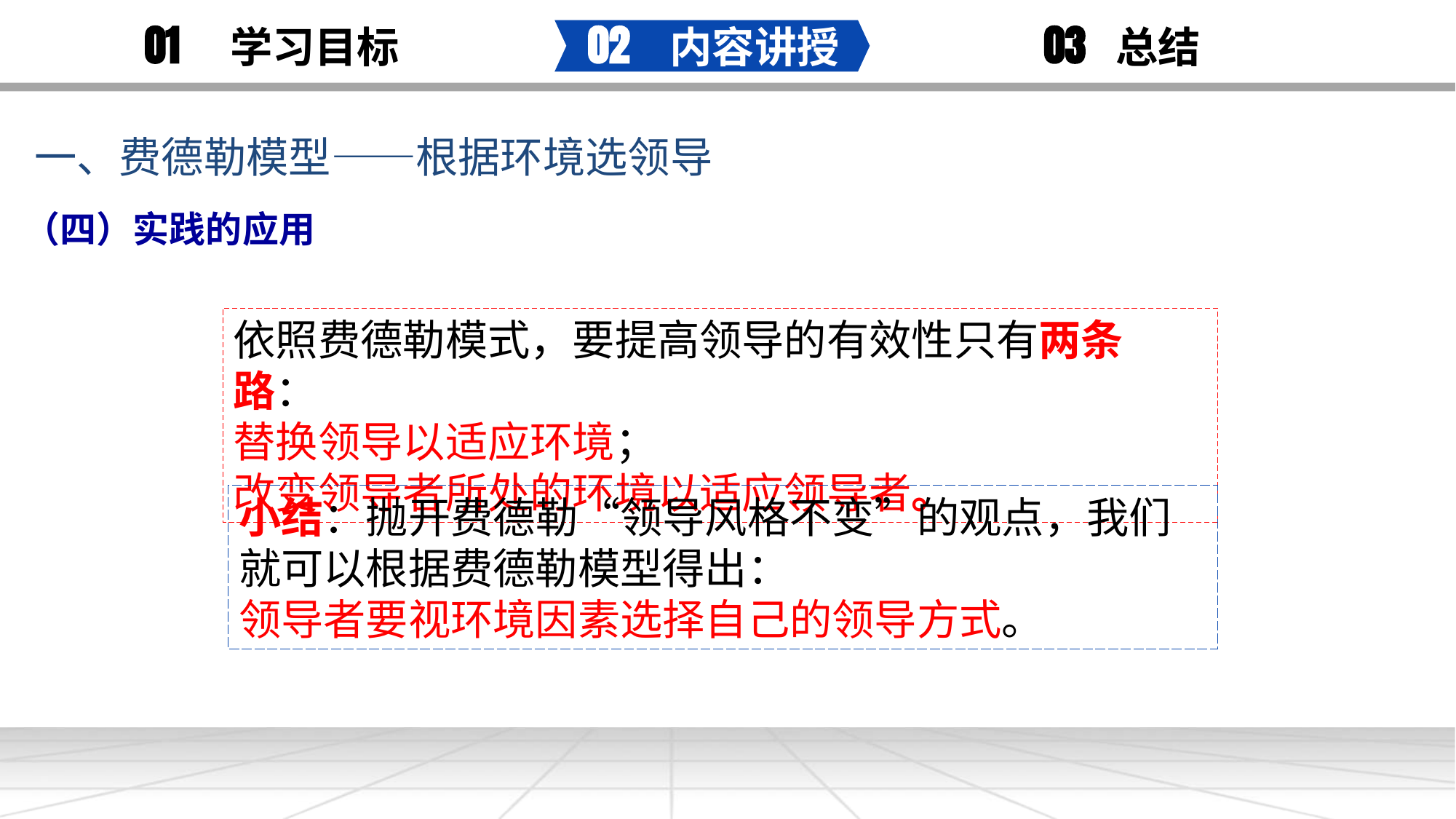

02   内容讲授
03  总结
01    学习目标

一、费德勒模型——根据环境选领导
（四）实践的应用
依照费德勒模式，要提高领导的有效性只有两条路：
替换领导以适应环境；
改变领导者所处的环境以适应领导者。
小结：抛开费德勒“领导风格不变”的观点，我们就可以根据费德勒模型得出：
领导者要视环境因素选择自己的领导方式。